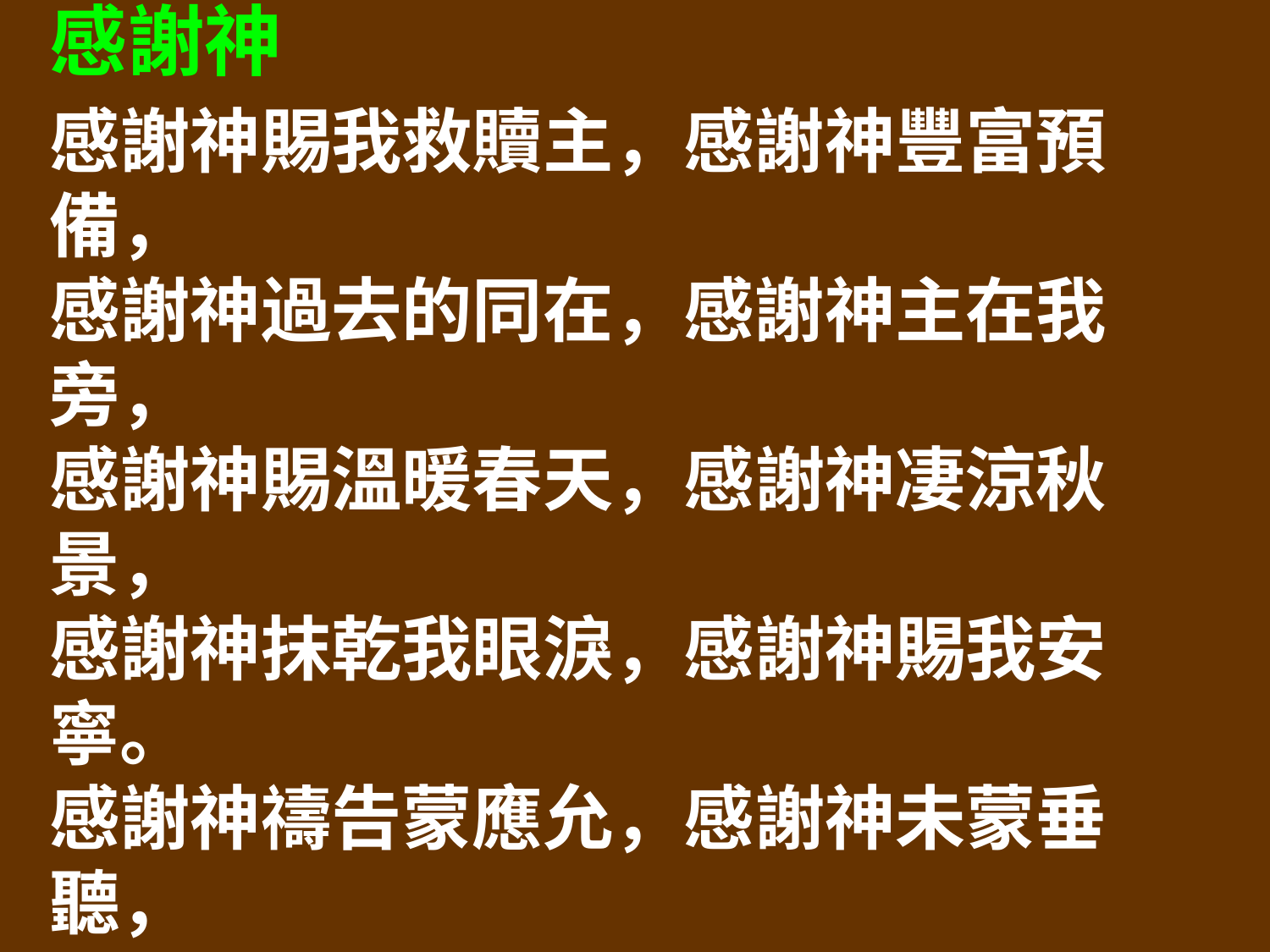

感謝神
感謝神賜我救贖主，感謝神豐富預備，
感謝神過去的同在，感謝神主在我旁，
感謝神賜溫暖春天，感謝神凄涼秋景，
感謝神抹乾我眼淚，感謝神賜我安寧。
感謝神禱告蒙應允，感謝神未蒙垂聽，
感謝神我曾經風暴，感謝神豐富供應，
感謝神賜我苦與樂，在絕望裡得安慰，
感謝神賜無限恩典，感謝神無比慈愛。
感謝神賜路旁玫瑰，感謝神玫瑰有刺，
感謝神賜家庭溫暖，感謝神有福盼望，